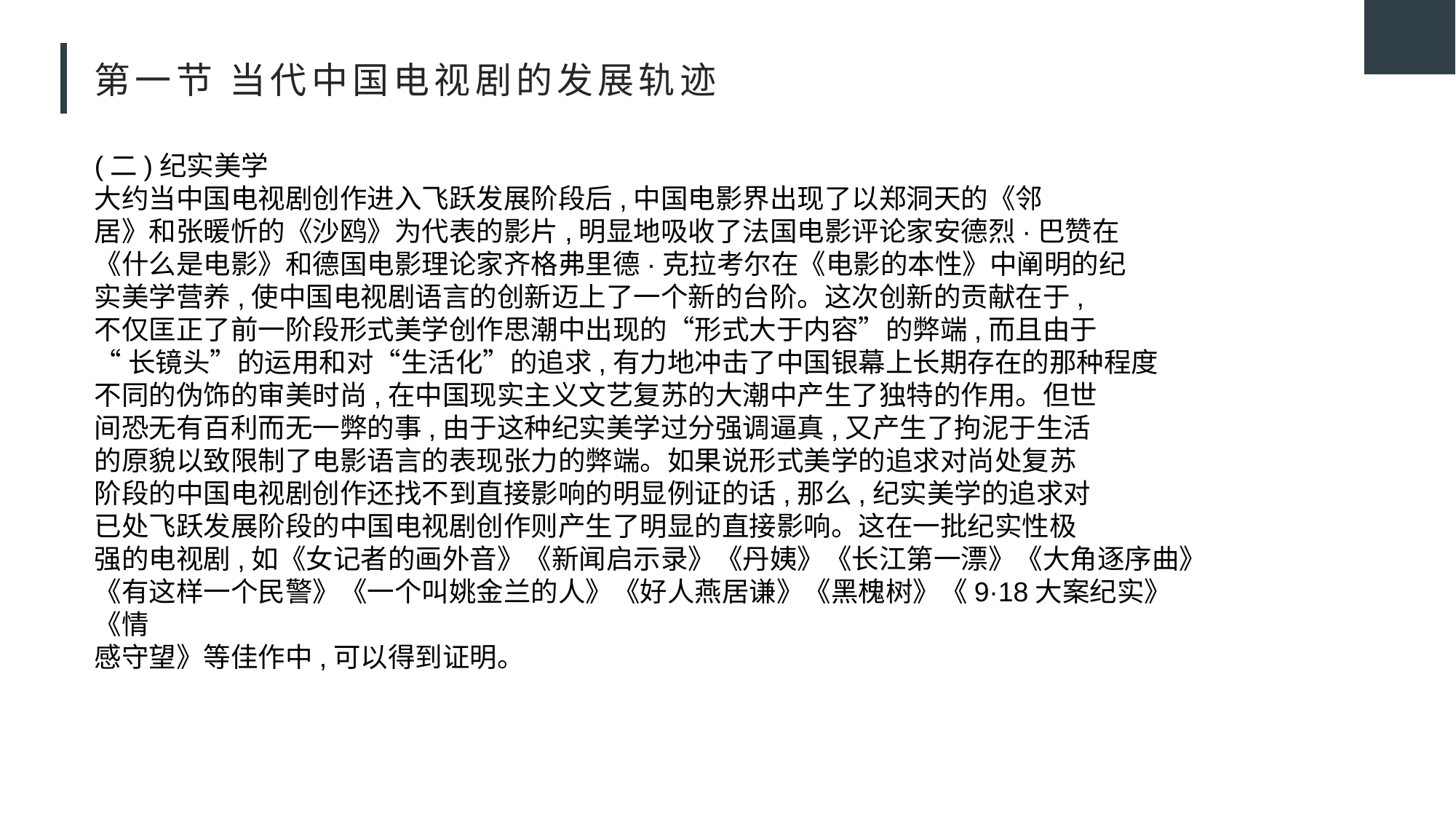

# 第一节 当代中国电视剧的发展轨迹
(二)纪实美学
大约当中国电视剧创作进入飞跃发展阶段后,中国电影界出现了以郑洞天的《邻
居》和张暖忻的《沙鸥》为代表的影片,明显地吸收了法国电影评论家安德烈·巴赞在
《什么是电影》和德国电影理论家齐格弗里德·克拉考尔在《电影的本性》中阐明的纪
实美学营养,使中国电视剧语言的创新迈上了一个新的台阶。这次创新的贡献在于,
不仅匡正了前一阶段形式美学创作思潮中出现的“形式大于内容”的弊端,而且由于
“长镜头”的运用和对“生活化”的追求,有力地冲击了中国银幕上长期存在的那种程度
不同的伪饰的审美时尚,在中国现实主义文艺复苏的大潮中产生了独特的作用。但世
间恐无有百利而无一弊的事,由于这种纪实美学过分强调逼真,又产生了拘泥于生活
的原貌以致限制了电影语言的表现张力的弊端。如果说形式美学的追求对尚处复苏
阶段的中国电视剧创作还找不到直接影响的明显例证的话,那么,纪实美学的追求对
已处飞跃发展阶段的中国电视剧创作则产生了明显的直接影响。这在一批纪实性极
强的电视剧,如《女记者的画外音》《新闻启示录》《丹姨》《长江第一漂》《大角逐序曲》
《有这样一个民警》《一个叫姚金兰的人》《好人燕居谦》《黑槐树》《9·18大案纪实》《情
感守望》等佳作中,可以得到证明。